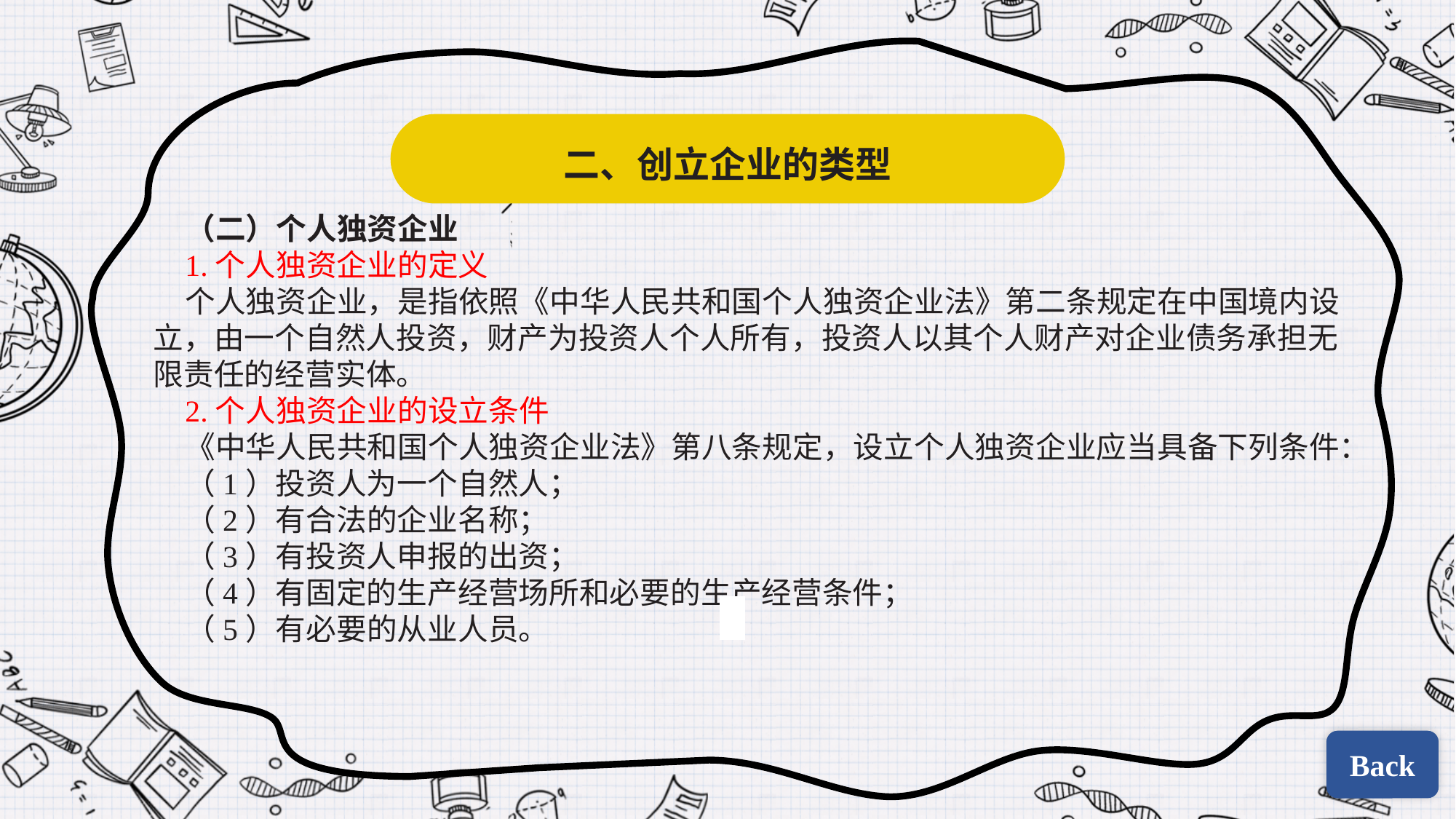

二、创立企业的类型
（二）个人独资企业
1.个人独资企业的定义
个人独资企业，是指依照《中华人民共和国个人独资企业法》第二条规定在中国境内设立，由一个自然人投资，财产为投资人个人所有，投资人以其个人财产对企业债务承担无限责任的经营实体。
2.个人独资企业的设立条件
《中华人民共和国个人独资企业法》第八条规定，设立个人独资企业应当具备下列条件：
（1）投资人为一个自然人；
（2）有合法的企业名称；
（3）有投资人申报的出资；
（4）有固定的生产经营场所和必要的生产经营条件；
（5）有必要的从业人员。

|  |  |
| --- | --- |
|  |  |

Back